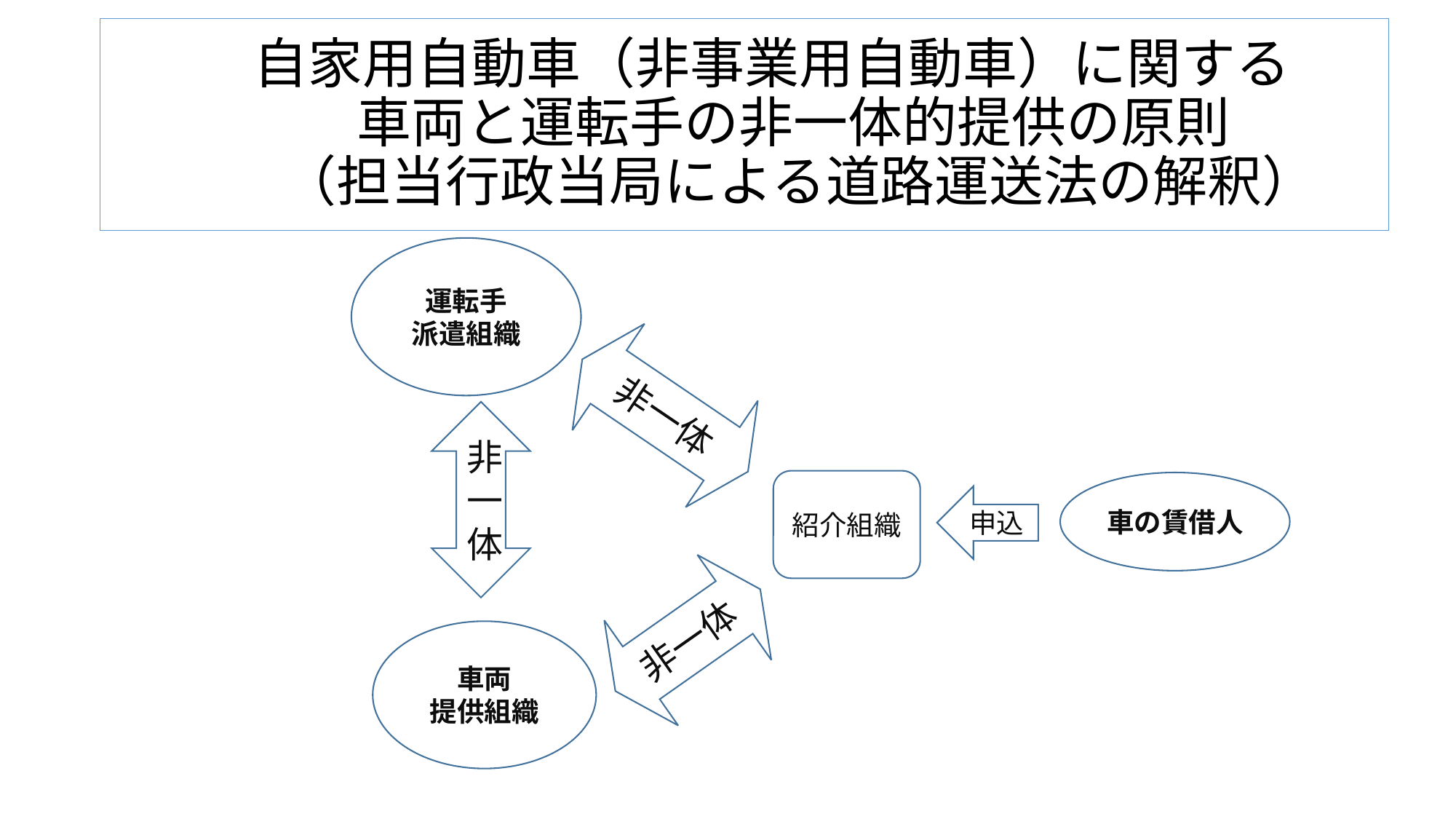

# 自家用自動車（非事業用自動車）に関する 車両と運転手の非一体的提供の原則 （担当行政当局による道路運送法の解釈）
運転手
派遣組織
非一体
非一体
紹介組織
車の賃借人
申込
非一体
車両
提供組織